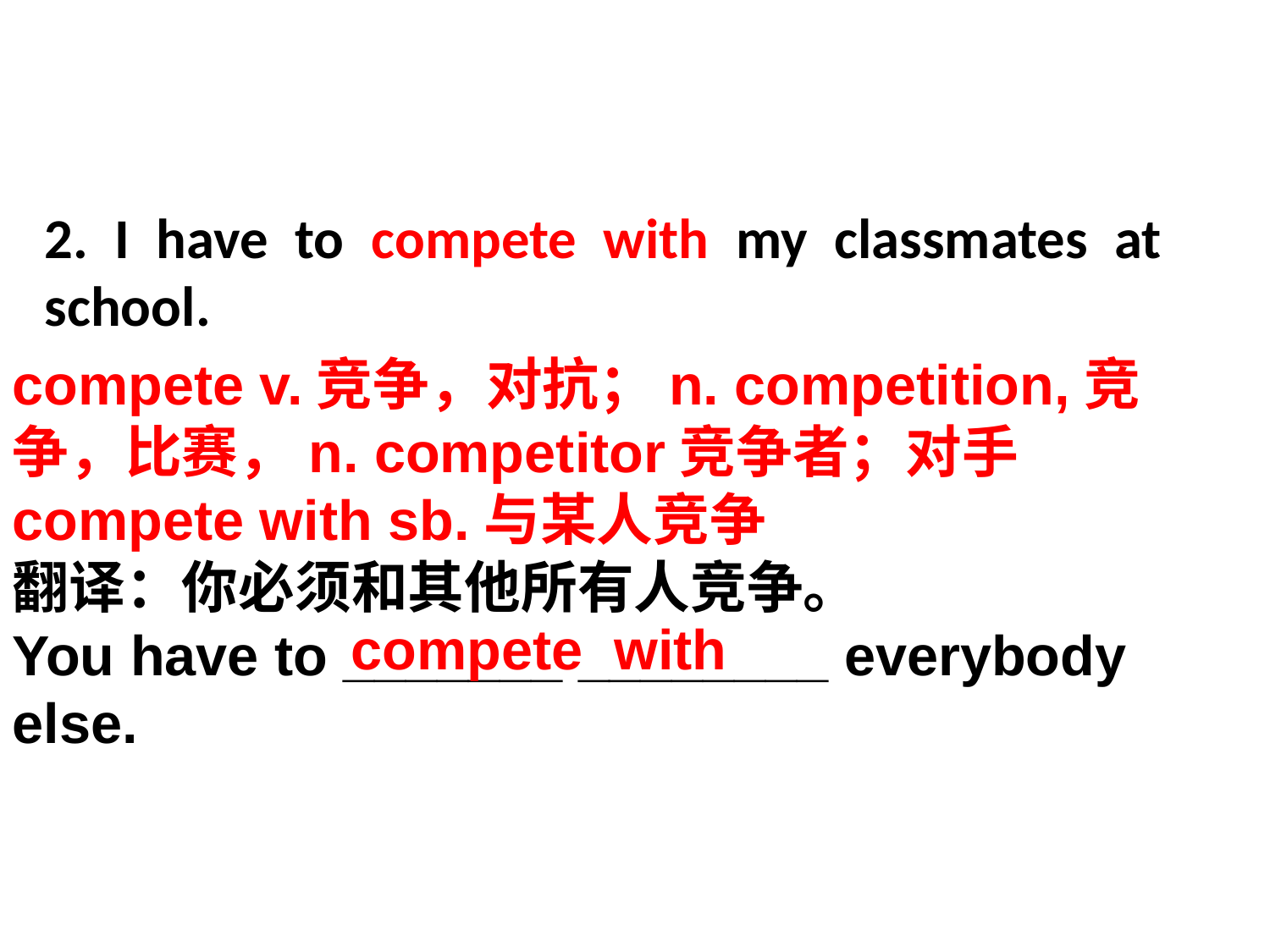

# 2. I have to compete with my classmates at school.
compete v.竞争，对抗；n. competition,竞争，比赛，n. competitor竞争者；对手
compete with sb.与某人竞争
翻译：你必须和其他所有人竞争。
You have to _______ ________ everybody else.
compete  with